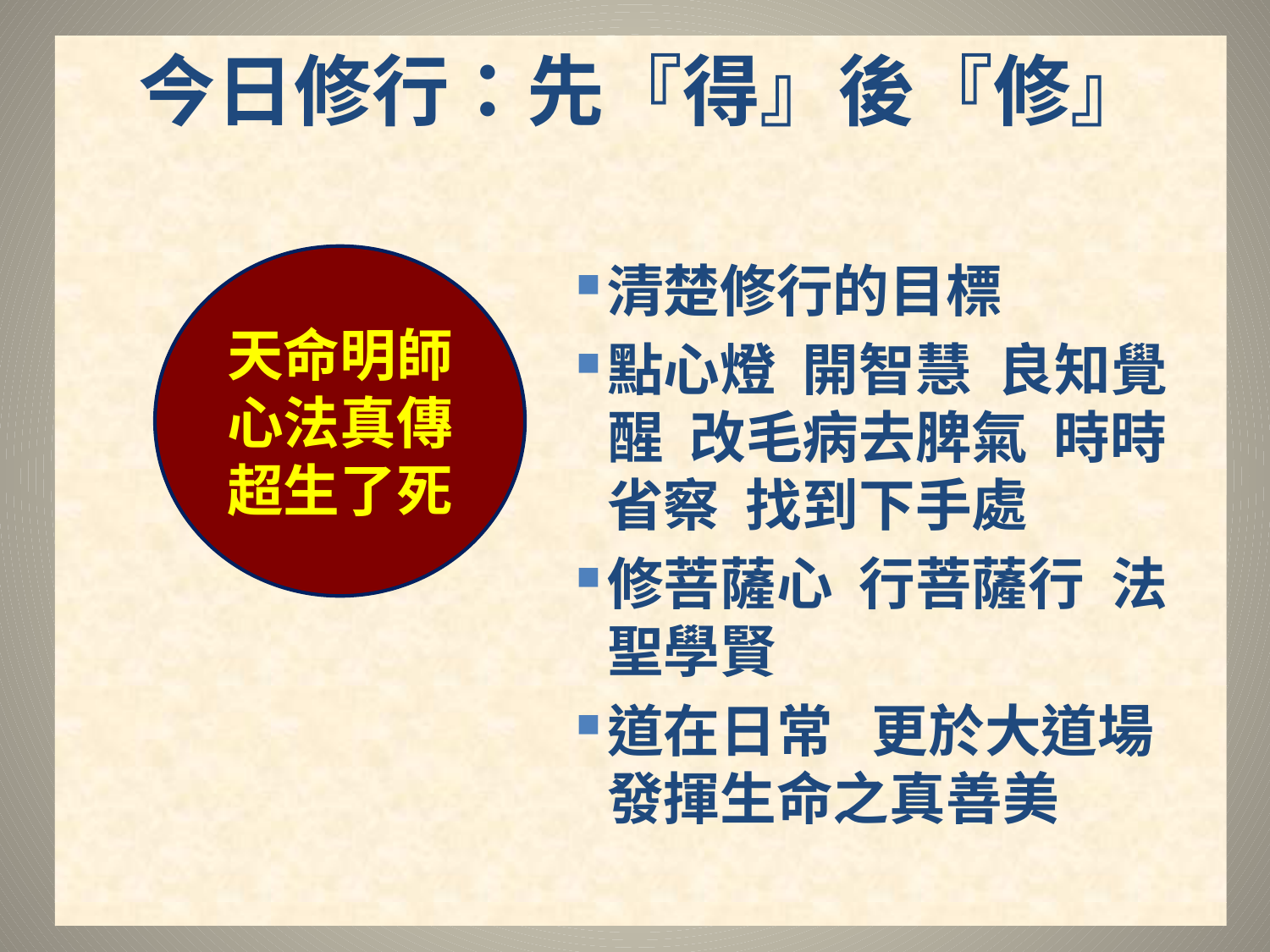

今日修行：先『得』後『修』

清楚修行的目標
點心燈  開智慧  良知覺醒  改毛病去脾氣  時時省察  找到下手處
修菩薩心  行菩薩行  法聖學賢
道在日常   更於大道場   發揮生命之真善美
#
天命明師心法真傳
超生了死